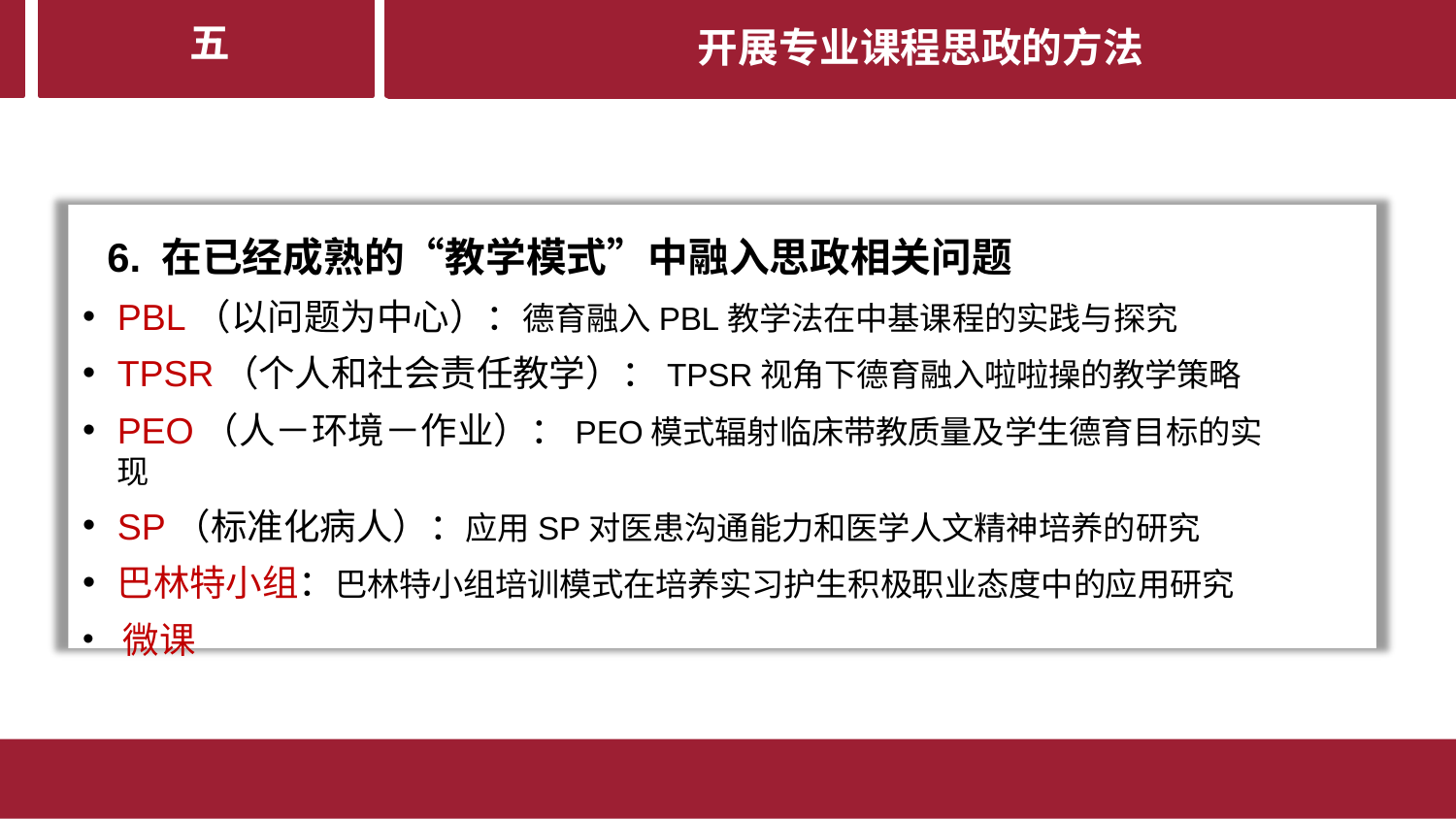

五
# 开展专业课程思政的方法

6. 在已经成熟的“教学模式”中融入思政相关问题
PBL（以问题为中心）：德育融入PBL教学法在中基课程的实践与探究
TPSR（个人和社会责任教学）：TPSR视角下德育融入啦啦操的教学策略
PEO（人－环境－作业）：PEO模式辐射临床带教质量及学生德育目标的实现
SP（标准化病人）：应用SP对医患沟通能力和医学人文精神培养的研究
巴林特小组：巴林特小组培训模式在培养实习护生积极职业态度中的应用研究
微课